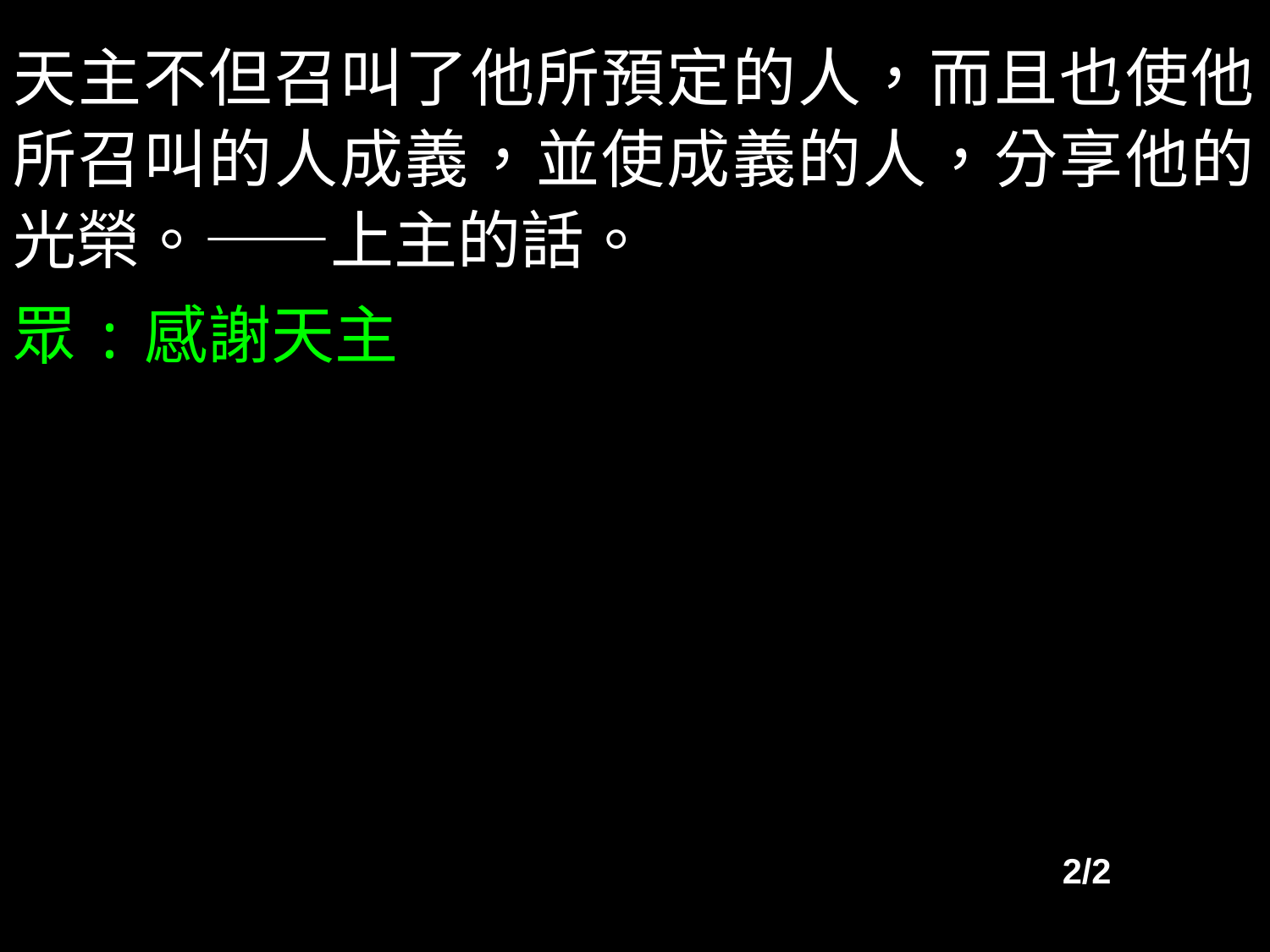

天主不但召叫了他所預定的人，而且也使他所召叫的人成義，並使成義的人，分享他的光榮。——上主的話。
眾:感謝天主
2/2